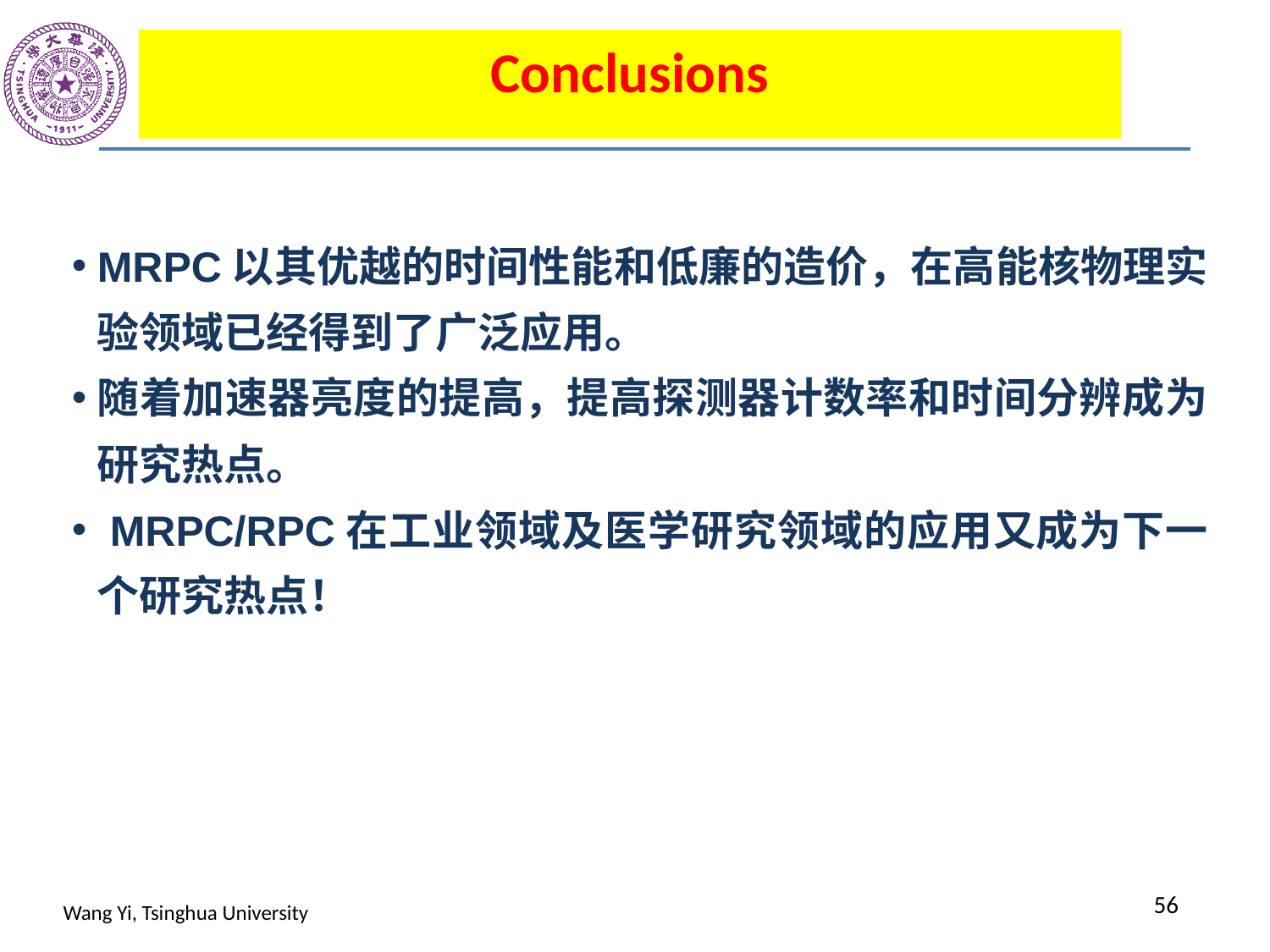

Conclusions
MRPC以其优越的时间性能和低廉的造价，在高能核物理实验领域已经得到了广泛应用。
随着加速器亮度的提高，提高探测器计数率和时间分辨成为研究热点。
 MRPC/RPC在工业领域及医学研究领域的应用又成为下一个研究热点！
56